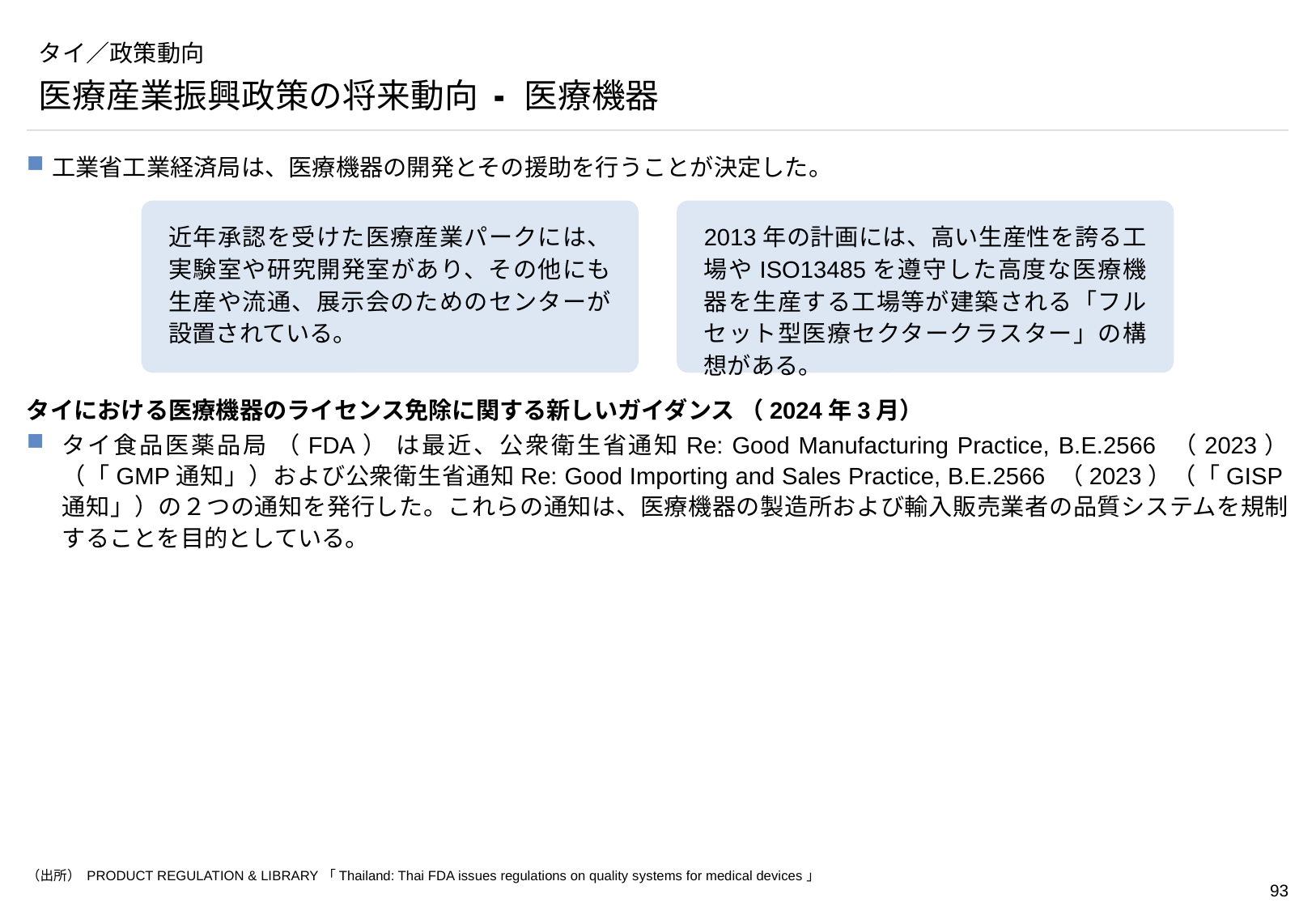

# タイ／政策動向
医療産業振興政策の将来動向 - 医療機器
工業省工業経済局は、医療機器の開発とその援助を行うことが決定した。
近年承認を受けた医療産業パークには、実験室や研究開発室があり、その他にも生産や流通、展示会のためのセンターが設置されている。
2013年の計画には、高い生産性を誇る工場やISO13485を遵守した高度な医療機器を生産する工場等が建築される「フルセット型医療セクタークラスター」の構想がある。
タイにおける医療機器のライセンス免除に関する新しいガイダンス （2024年3月）
タイ食品医薬品局 （FDA） は最近、公衆衛生省通知Re: Good Manufacturing Practice, B.E.2566 （2023）（「GMP通知」）および公衆衛生省通知Re: Good Importing and Sales Practice, B.E.2566 （2023）（「GISP通知」）の２つの通知を発行した。これらの通知は、医療機器の製造所および輸入販売業者の品質システムを規制することを目的としている。
（出所） PRODUCT REGULATION & LIBRARY「Thailand: Thai FDA issues regulations on quality systems for medical devices」